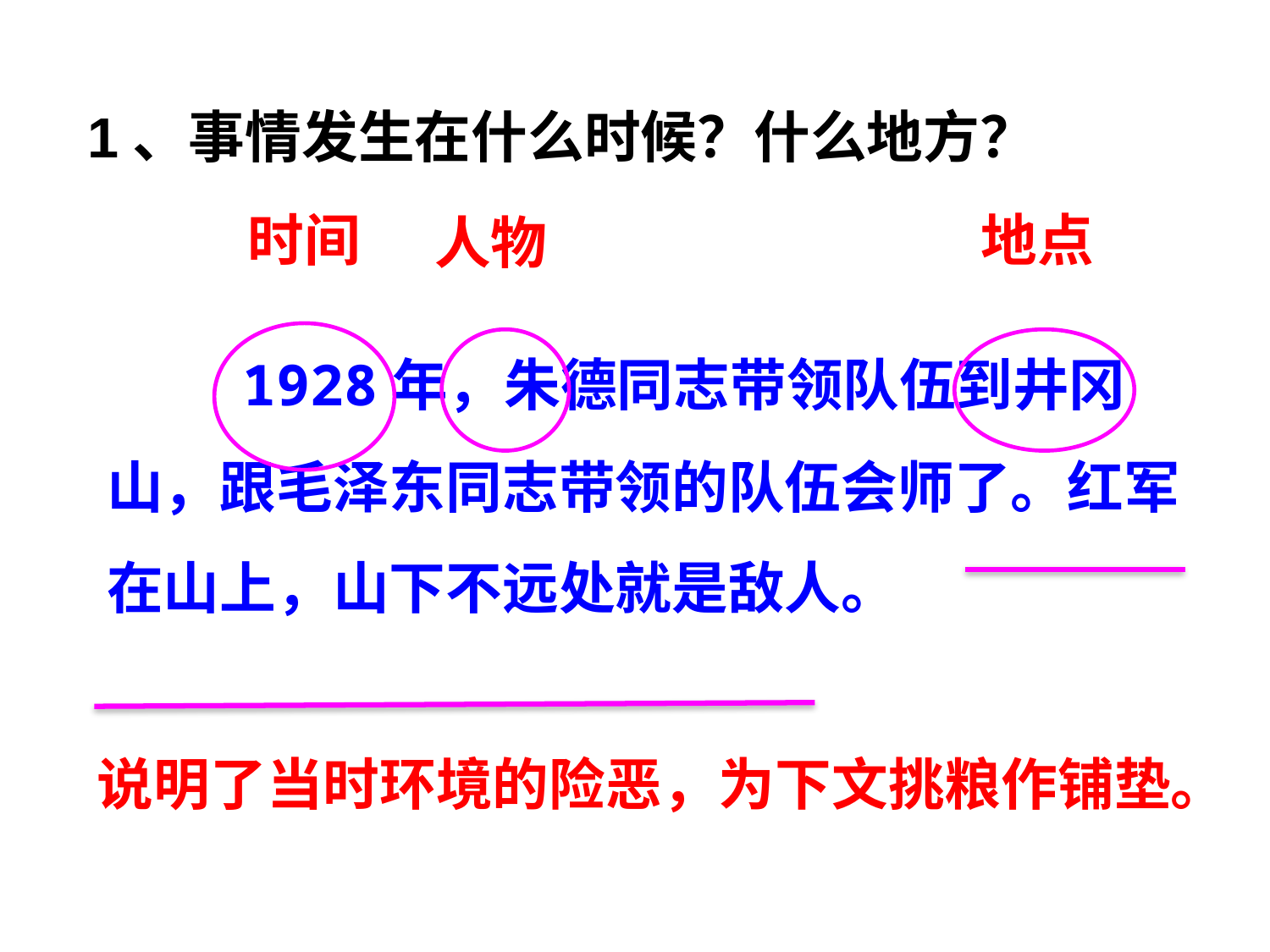

1、事情发生在什么时候？什么地方？
时间
地点
人物
    1928年，朱德同志带领队伍到井冈山，跟毛泽东同志带领的队伍会师了。红军在山上，山下不远处就是敌人。

说明了当时环境的险恶，为下文挑粮作铺垫。